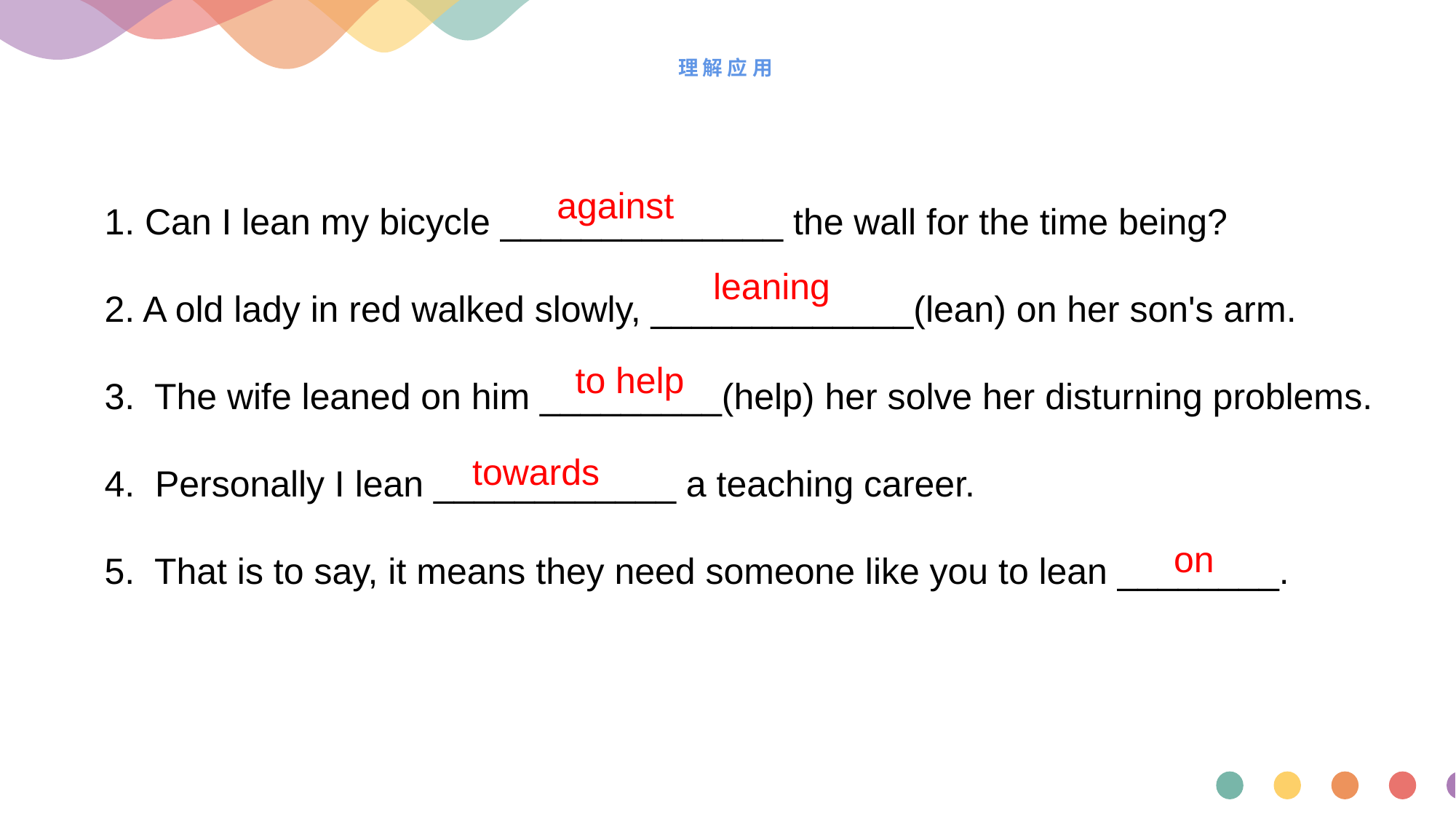

# 理解应用
1. Can I lean my bicycle ______________ the wall for the time being?
2. A old lady in red walked slowly, _____________(lean) on her son's arm.
3.  The wife leaned on him _________(help) her solve her disturning problems.
4.  Personally I lean ____________ a teaching career.
5.  That is to say, it means they need someone like you to lean ________.
  against
 leaning
to help
  towards
 on